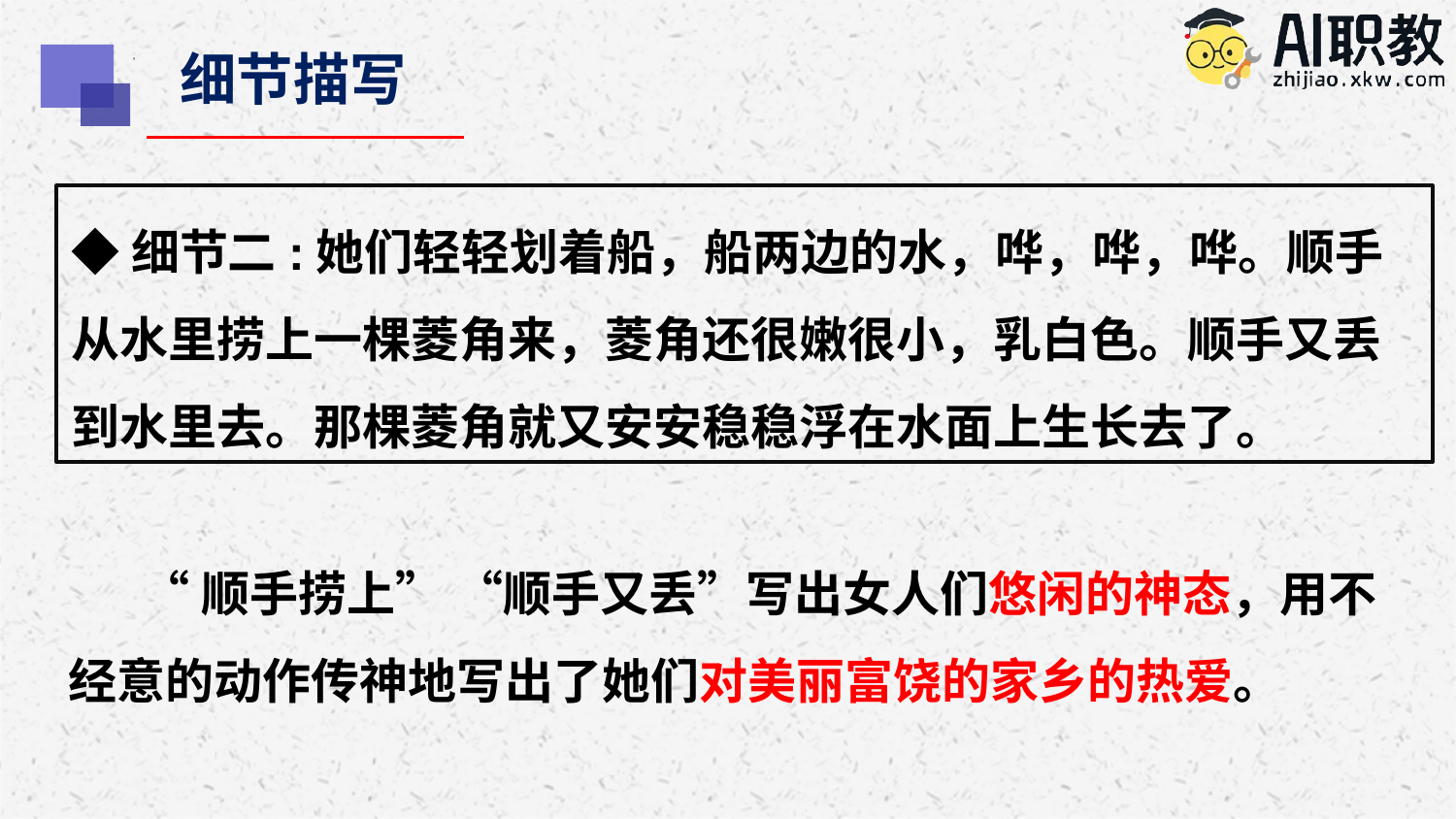

细节描写

◆细节二:她们轻轻划着船，船两边的水，哗，哗，哗。顺手从水里捞上一棵菱角来，菱角还很嫩很小，乳白色。顺手又丢到水里去。那棵菱角就又安安稳稳浮在水面上生长去了。
“顺手捞上” “顺手又丢”写出女人们悠闲的神态，用不经意的动作传神地写出了她们对美丽富饶的家乡的热爱。